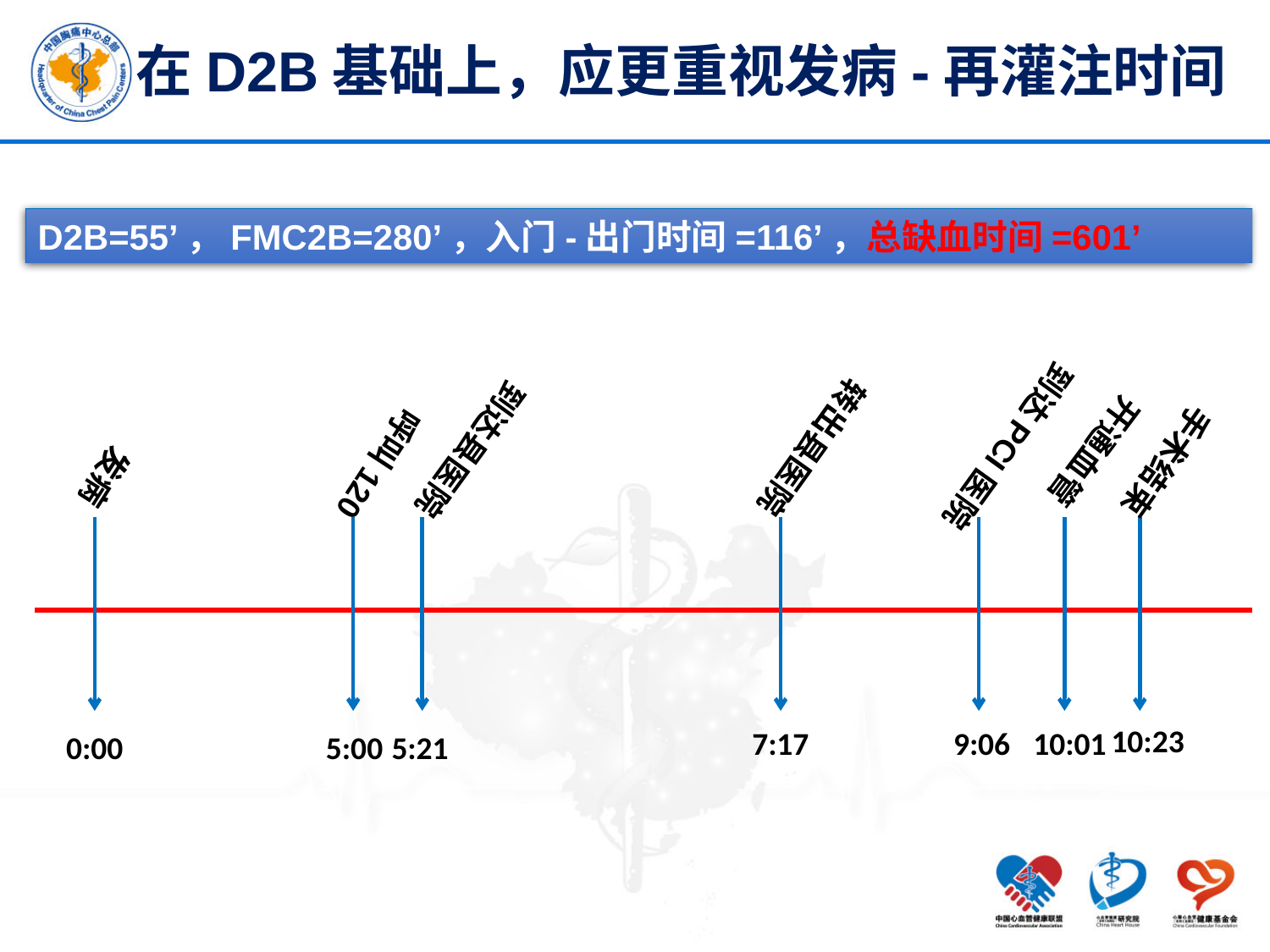

在D2B基础上，应更重视发病-再灌注时间
D2B=55’，FMC2B=280’，入门-出门时间=116’，总缺血时间=601’
到达PCI医院
转出县医院
到达县医院
开通血管
手术结束
呼叫120
发病
10:23
7:17
9:06
10:01
0:00
5:00
5:21